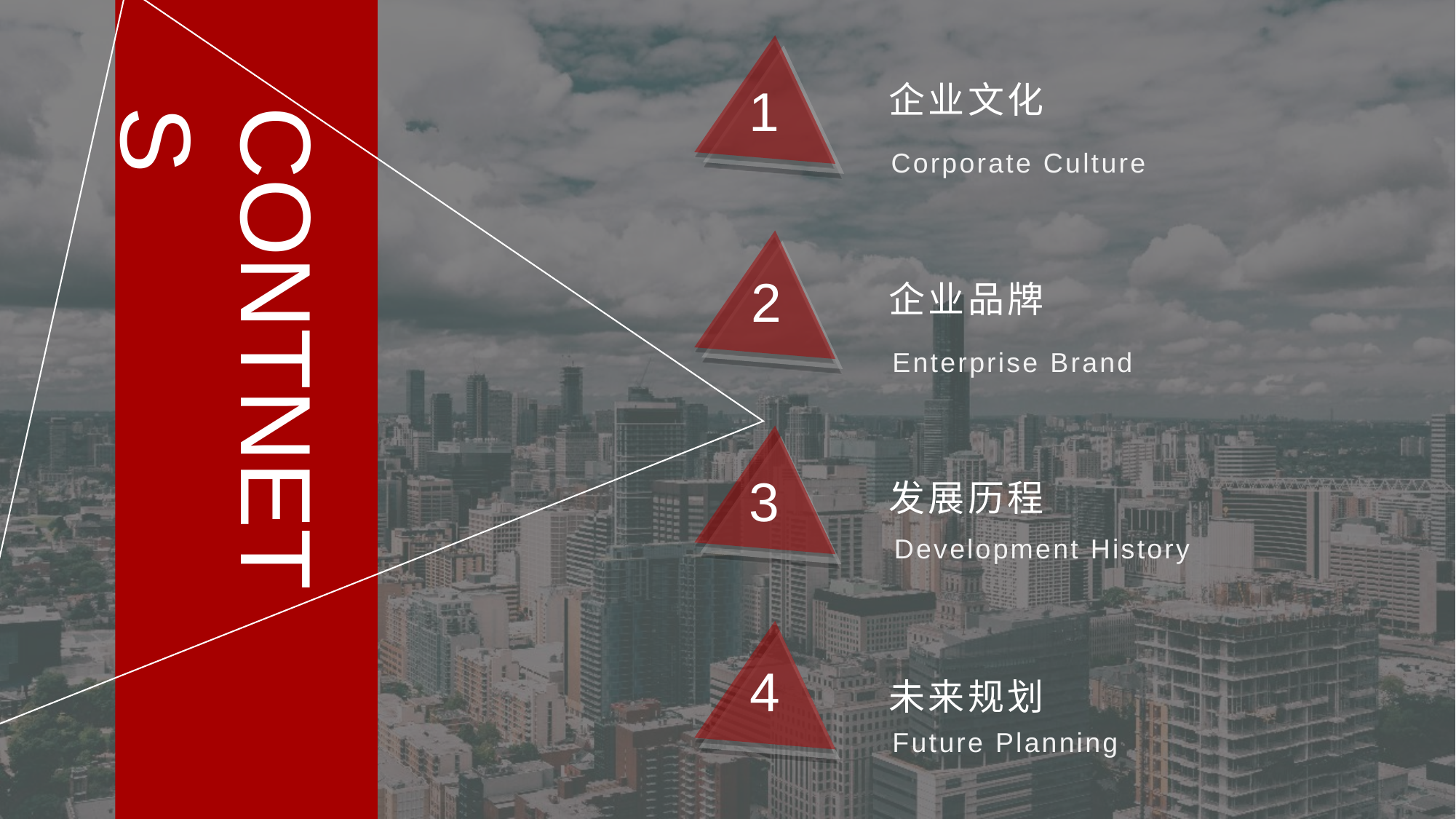

1
企业文化
Corporate Culture

CONTNETS

2
企业品牌
Enterprise Brand

3
发展历程
Development History

4
未来规划
Future Planning